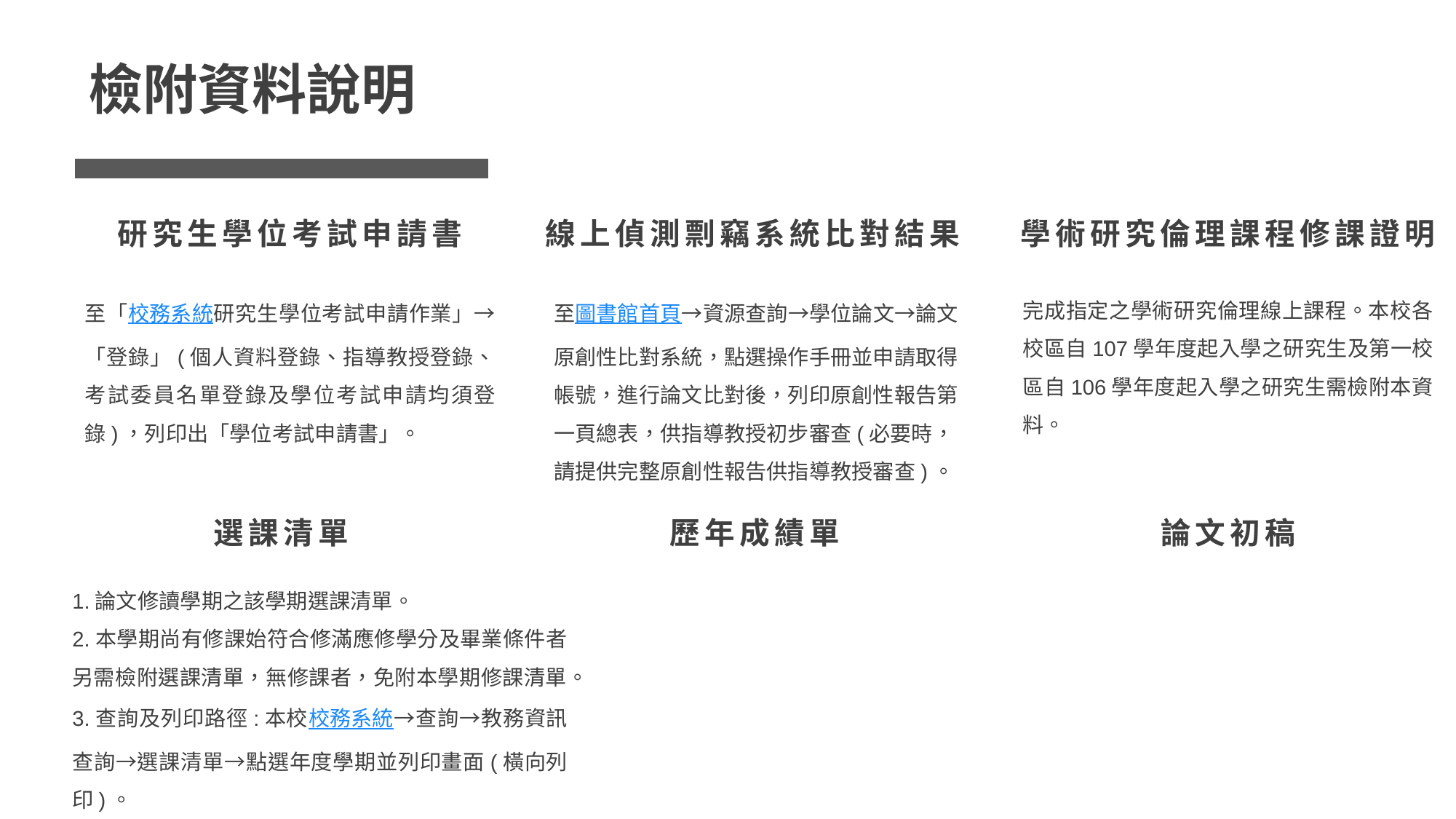

檢附資料說明

研究生學位考試申請書
線上偵測剽竊系統比對結果
學術研究倫理課程修課證明
至「校務系統研究生學位考試申請作業」→「登錄」(個人資料登錄、指導教授登錄、考試委員名單登錄及學位考試申請均須登錄)，列印出「學位考試申請書」。
至圖書館首頁→資源查詢→學位論文→論文原創性比對系統，點選操作手冊並申請取得
帳號，進行論文比對後，列印原創性報告第一頁總表，供指導教授初步審查(必要時，請提供完整原創性報告供指導教授審查)。
完成指定之學術研究倫理線上課程。本校各校區自107學年度起入學之研究生及第一校區自106學年度起入學之研究生需檢附本資料。
選課清單
歷年成績單
論文初稿
1.論文修讀學期之該學期選課清單。
2.本學期尚有修課始符合修滿應修學分及畢業條件者另需檢附選課清單，無修課者，免附本學期修課清單。
3.查詢及列印路徑:本校校務系統→查詢→教務資訊查詢→選課清單→點選年度學期並列印畫面(橫向列印)。